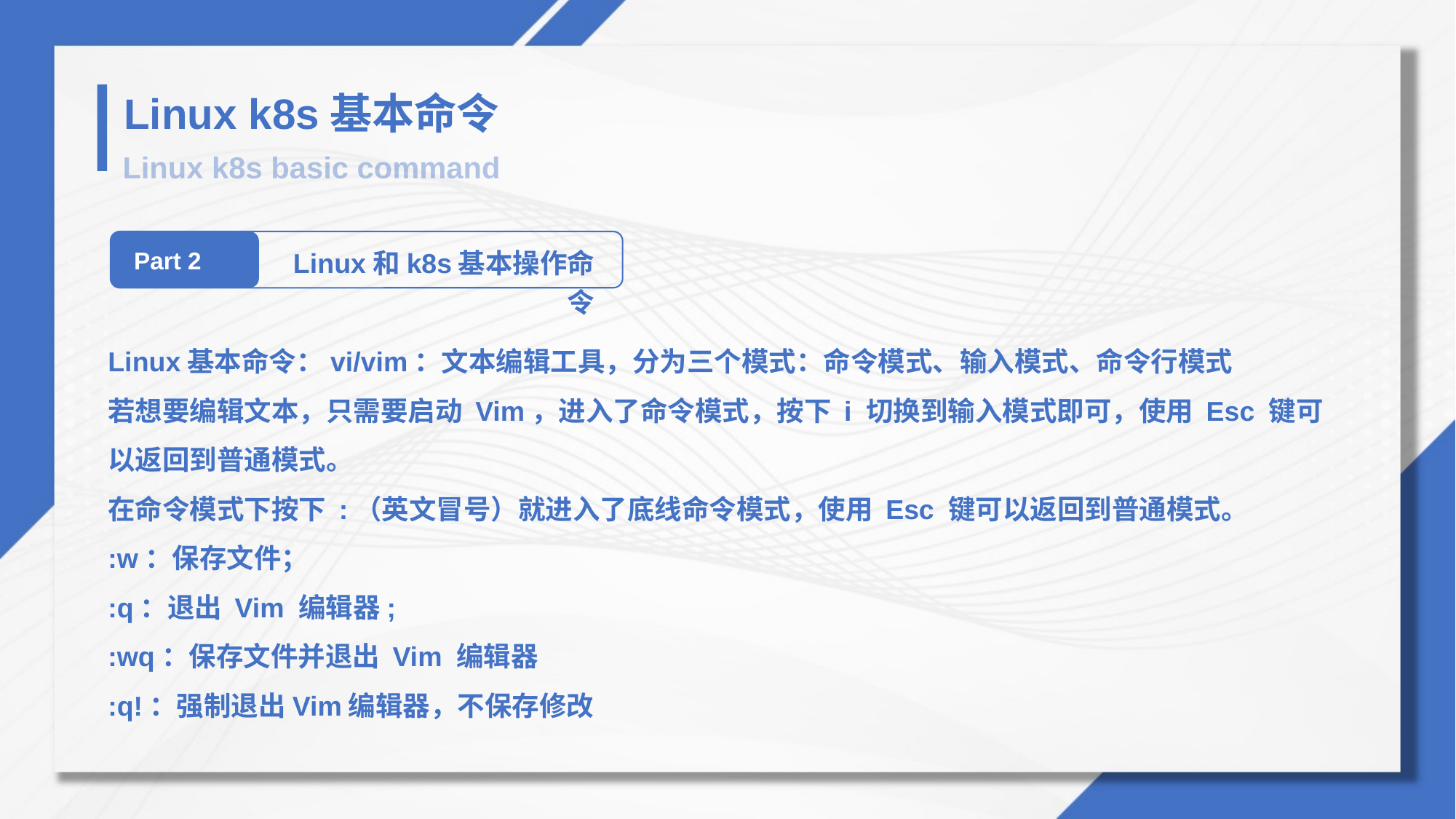

Linux k8s基本命令

Linux k8s basic command

Linux和k8s基本操作命令
Part 2
Linux基本命令：vi/vim：文本编辑工具，分为三个模式：命令模式、输入模式、命令行模式
若想要编辑文本，只需要启动 Vim，进入了命令模式，按下 i 切换到输入模式即可，使用 Esc 键可以返回到普通模式。
在命令模式下按下 :（英文冒号）就进入了底线命令模式，使用 Esc 键可以返回到普通模式。
:w：保存文件；
:q：退出 Vim 编辑器;
:wq：保存文件并退出 Vim 编辑器
:q!：强制退出Vim编辑器，不保存修改